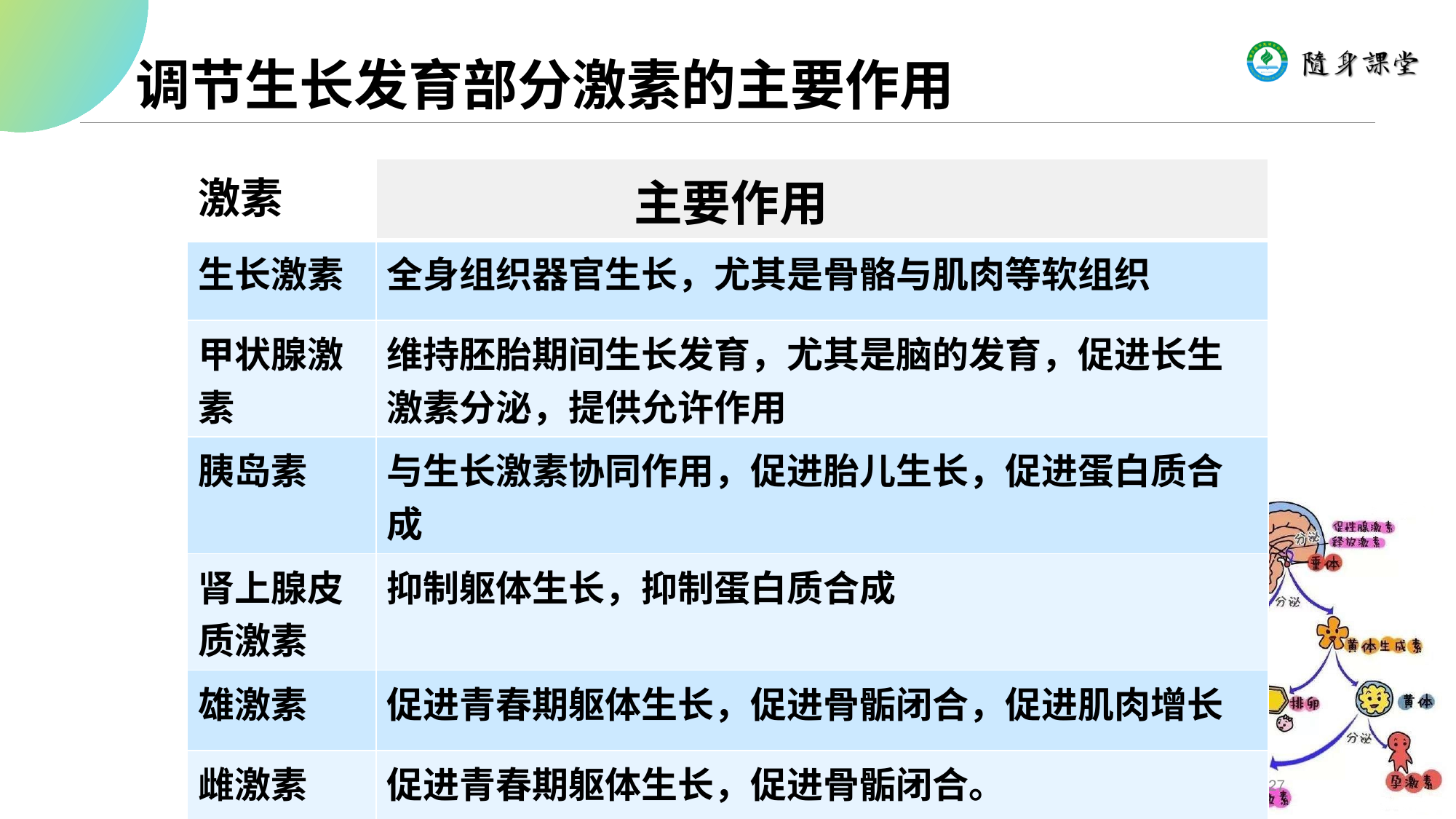

# 调节生长发育部分激素的主要作用
| 激素 | 主要作用 |
| --- | --- |
| 生长激素 | 全身组织器官生长，尤其是骨骼与肌肉等软组织 |
| 甲状腺激素 | 维持胚胎期间生长发育，尤其是脑的发育，促进长生激素分泌，提供允许作用 |
| 胰岛素 | 与生长激素协同作用，促进胎儿生长，促进蛋白质合成 |
| 肾上腺皮质激素 | 抑制躯体生长，抑制蛋白质合成 |
| 雄激素 | 促进青春期躯体生长，促进骨骺闭合，促进肌肉增长 |
| 雌激素 | 促进青春期躯体生长，促进骨骺闭合。 |

27